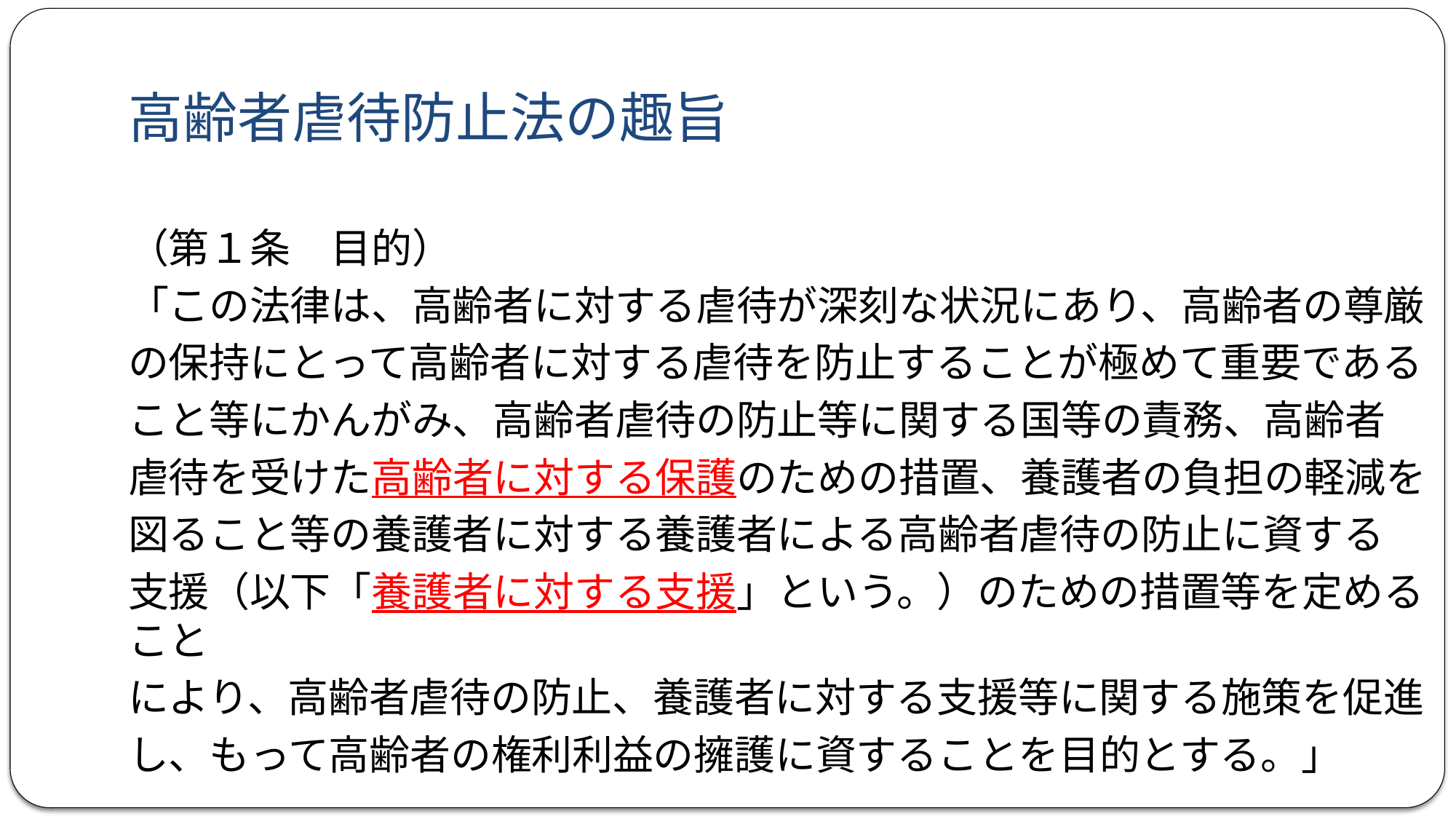

# 高齢者虐待防止法の趣旨

（第１条　目的）
「この法律は、高齢者に対する虐待が深刻な状況にあり、高齢者の尊厳
の保持にとって高齢者に対する虐待を防止することが極めて重要である
こと等にかんがみ、高齢者虐待の防止等に関する国等の責務、高齢者
虐待を受けた高齢者に対する保護のための措置、養護者の負担の軽減を
図ること等の養護者に対する養護者による高齢者虐待の防止に資する
支援（以下「養護者に対する支援」という。）のための措置等を定めること
により、高齢者虐待の防止、養護者に対する支援等に関する施策を促進
し、もって高齢者の権利利益の擁護に資することを目的とする。」